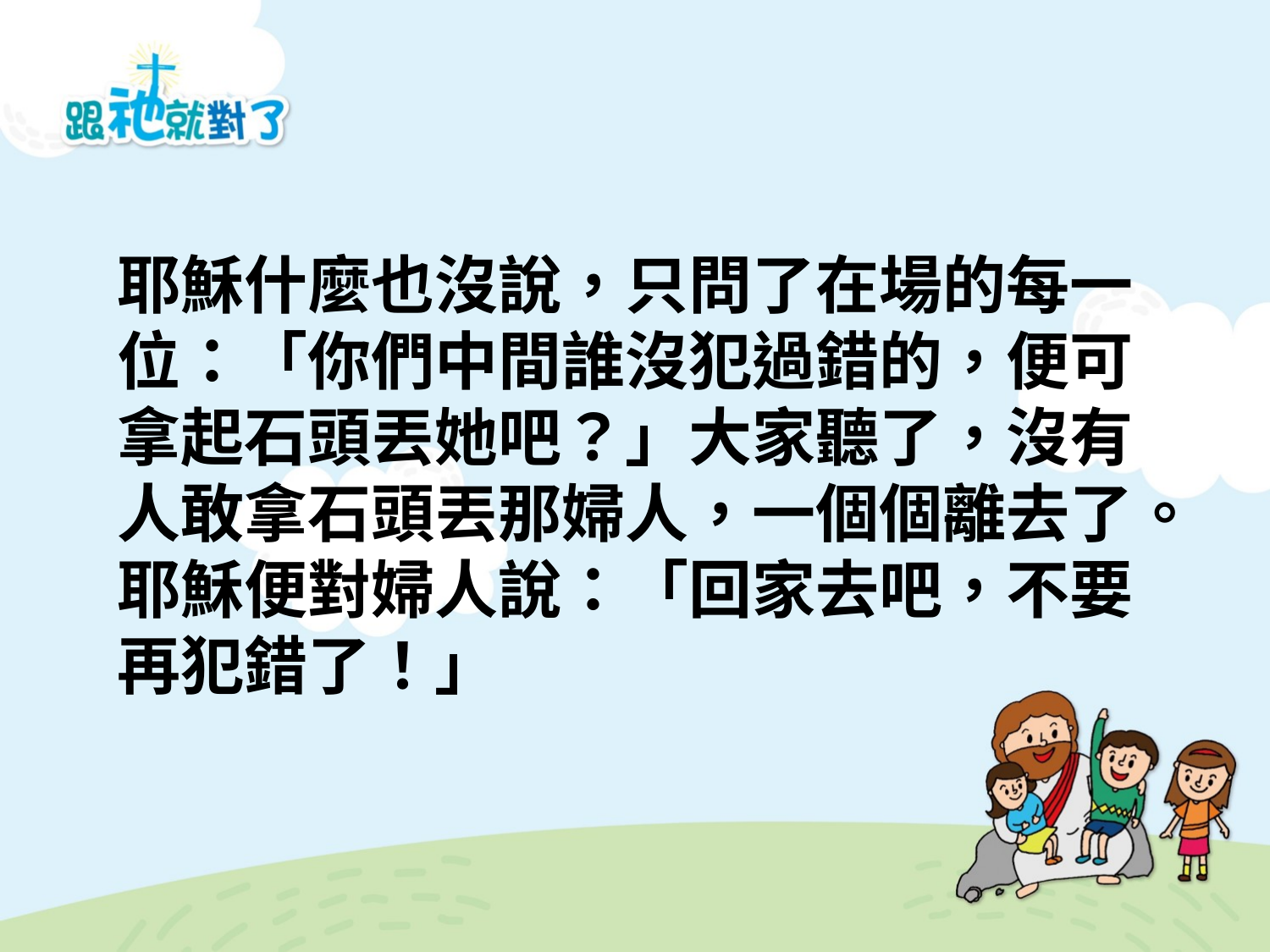

耶穌什麼也沒說，只問了在場的每一位：「你們中間誰沒犯過錯的，便可拿起石頭丟她吧？」大家聽了，沒有人敢拿石頭丟那婦人，一個個離去了。耶穌便對婦人說：「回家去吧，不要再犯錯了！」